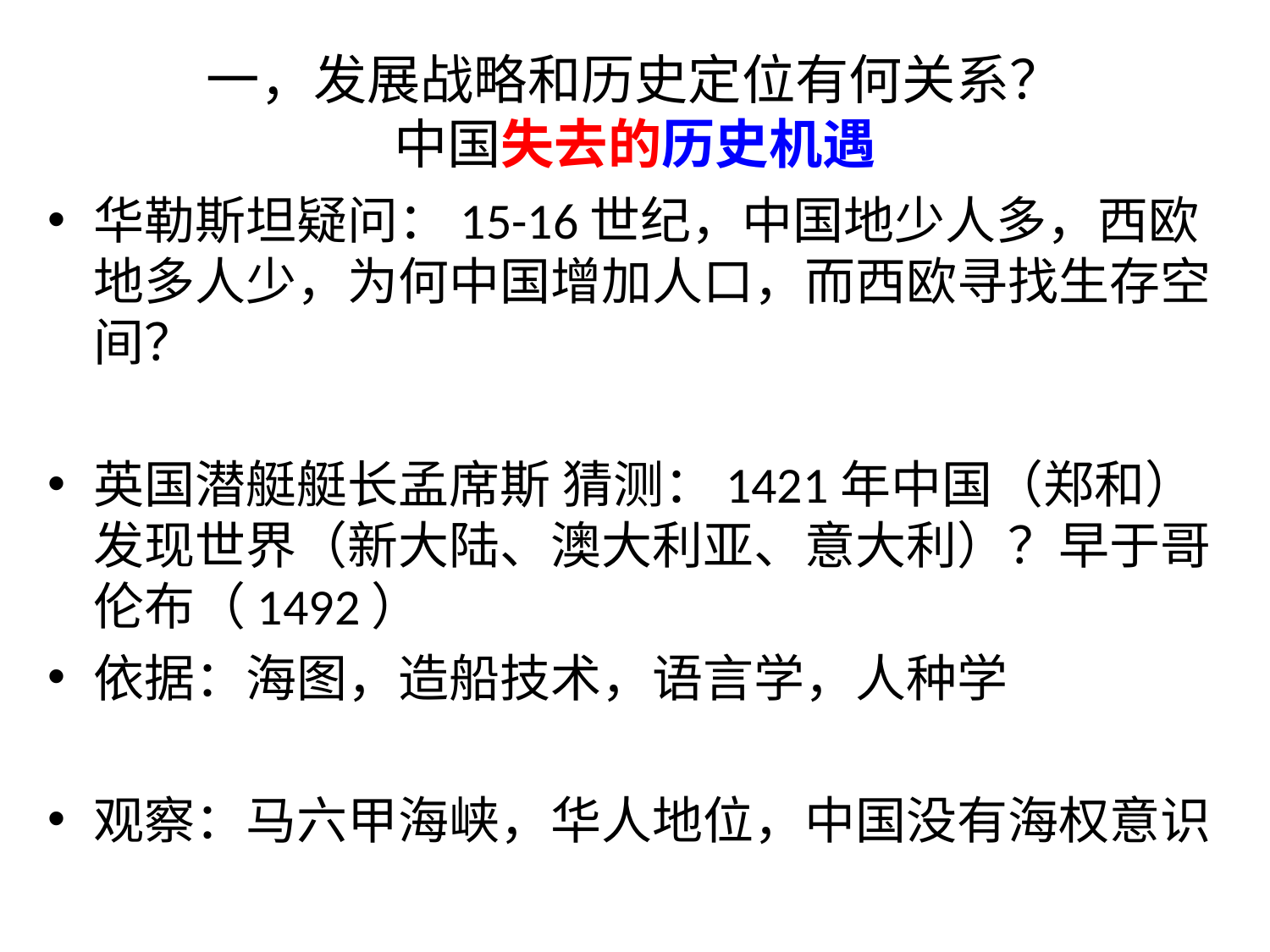

# 一，发展战略和历史定位有何关系？ 中国失去的历史机遇
华勒斯坦疑问：15-16世纪，中国地少人多，西欧地多人少，为何中国增加人口，而西欧寻找生存空间？

英国潜艇艇长孟席斯 猜测：1421年中国（郑和）发现世界（新大陆、澳大利亚、意大利）？早于哥伦布（1492）
依据：海图，造船技术，语言学，人种学

观察：马六甲海峡，华人地位，中国没有海权意识